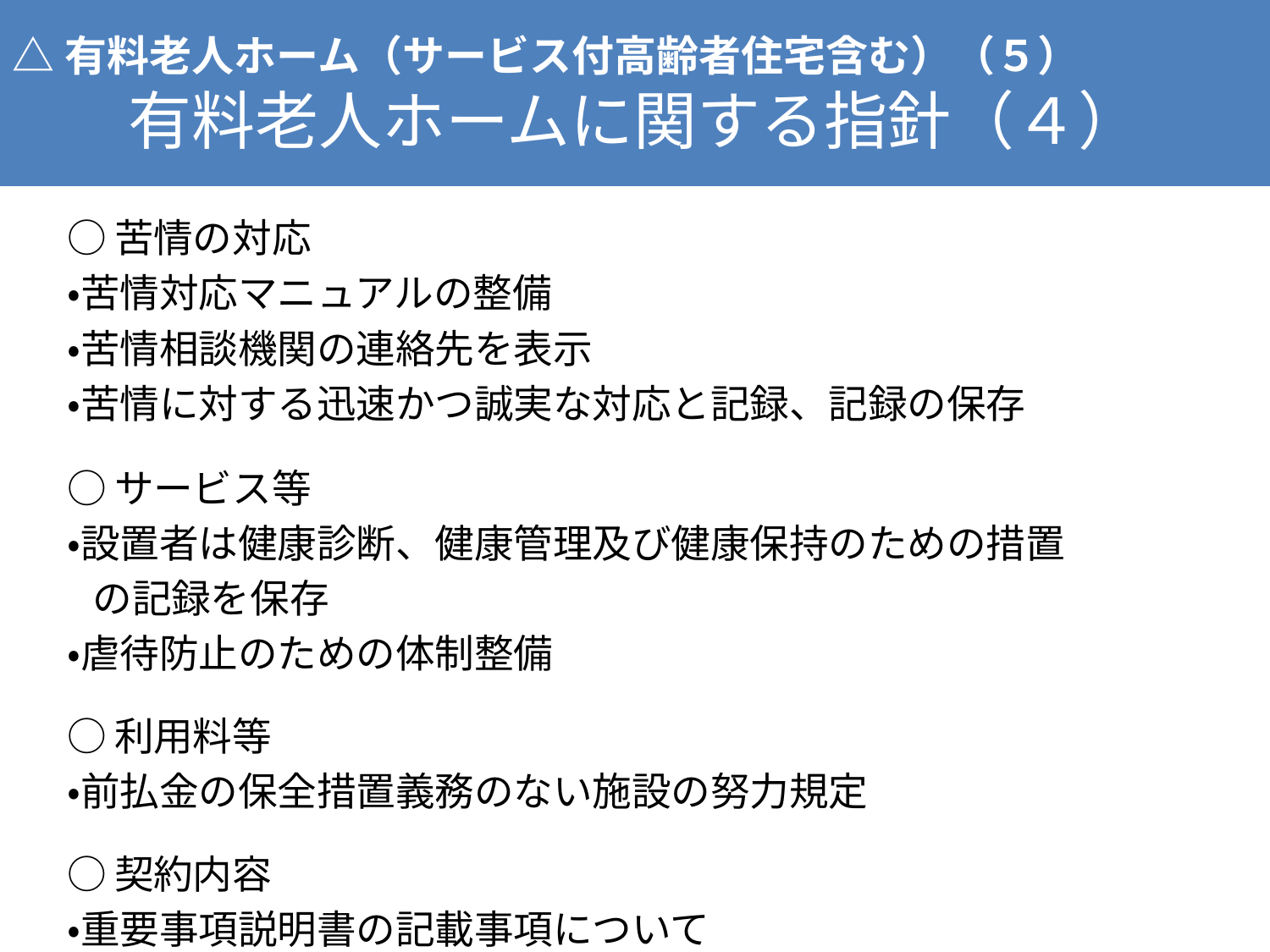

△有料老人ホーム（サービス付高齢者住宅含む）（５）
有料老人ホームに関する指針（４）

○苦情の対応
・苦情対応マニュアルの整備
・苦情相談機関の連絡先を表示
・苦情に対する迅速かつ誠実な対応と記録、記録の保存

○サービス等
・設置者は健康診断、健康管理及び健康保持のための措置
  の記録を保存
・虐待防止のための体制整備

○利用料等
・前払金の保全措置義務のない施設の努力規定

○契約内容
・重要事項説明書の記載事項について